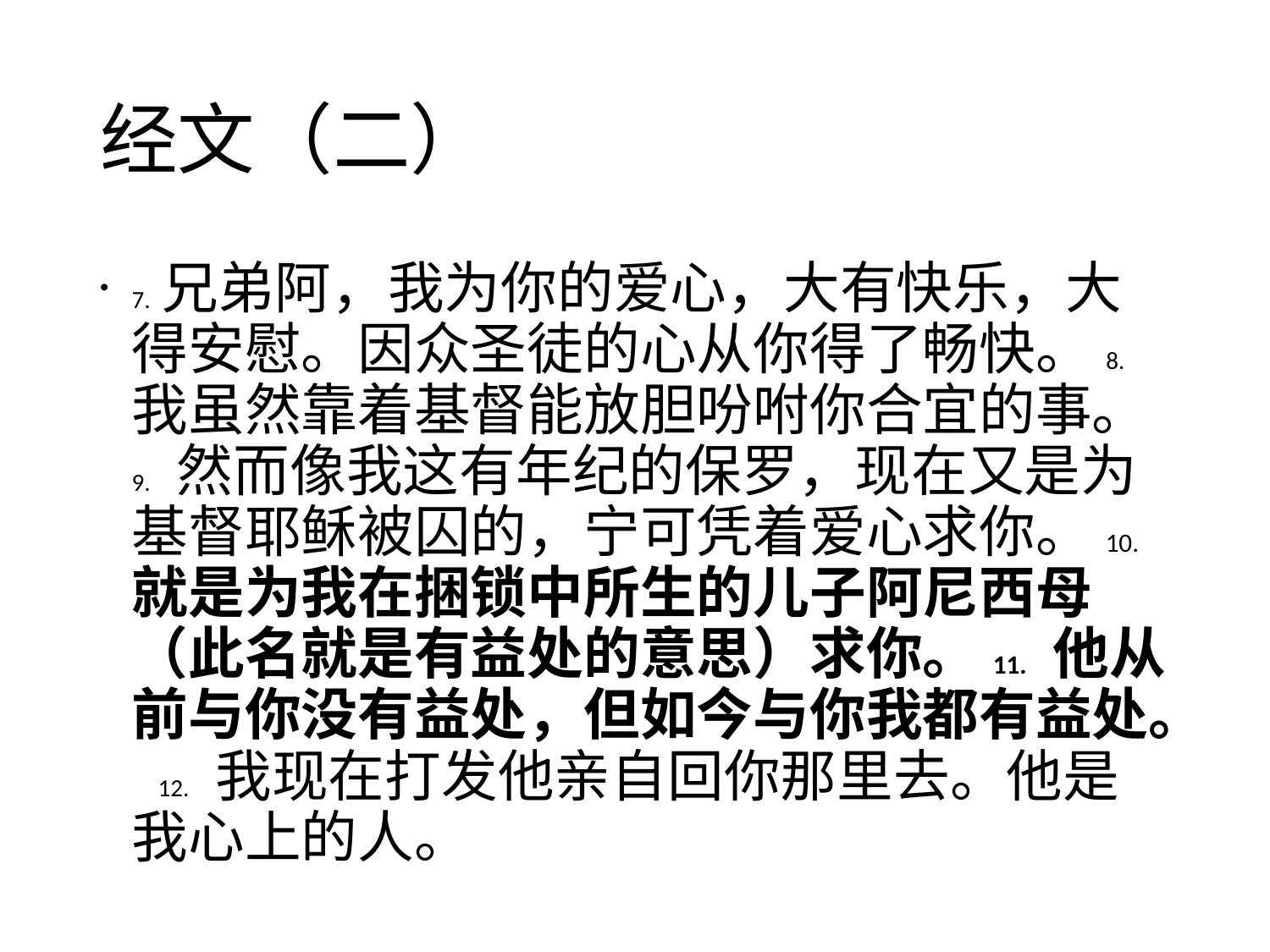

# 经文（二）
7. 兄弟阿，我为你的爱心，大有快乐，大得安慰。因众圣徒的心从你得了畅快。8. 我虽然靠着基督能放胆吩咐你合宜的事。 9. 然而像我这有年纪的保罗，现在又是为基督耶稣被囚的，宁可凭着爱心求你。 10. 就是为我在捆锁中所生的儿子阿尼西母（此名就是有益处的意思）求你。11. 他从前与你没有益处，但如今与你我都有益处。 12. 我现在打发他亲自回你那里去。他是我心上的人。